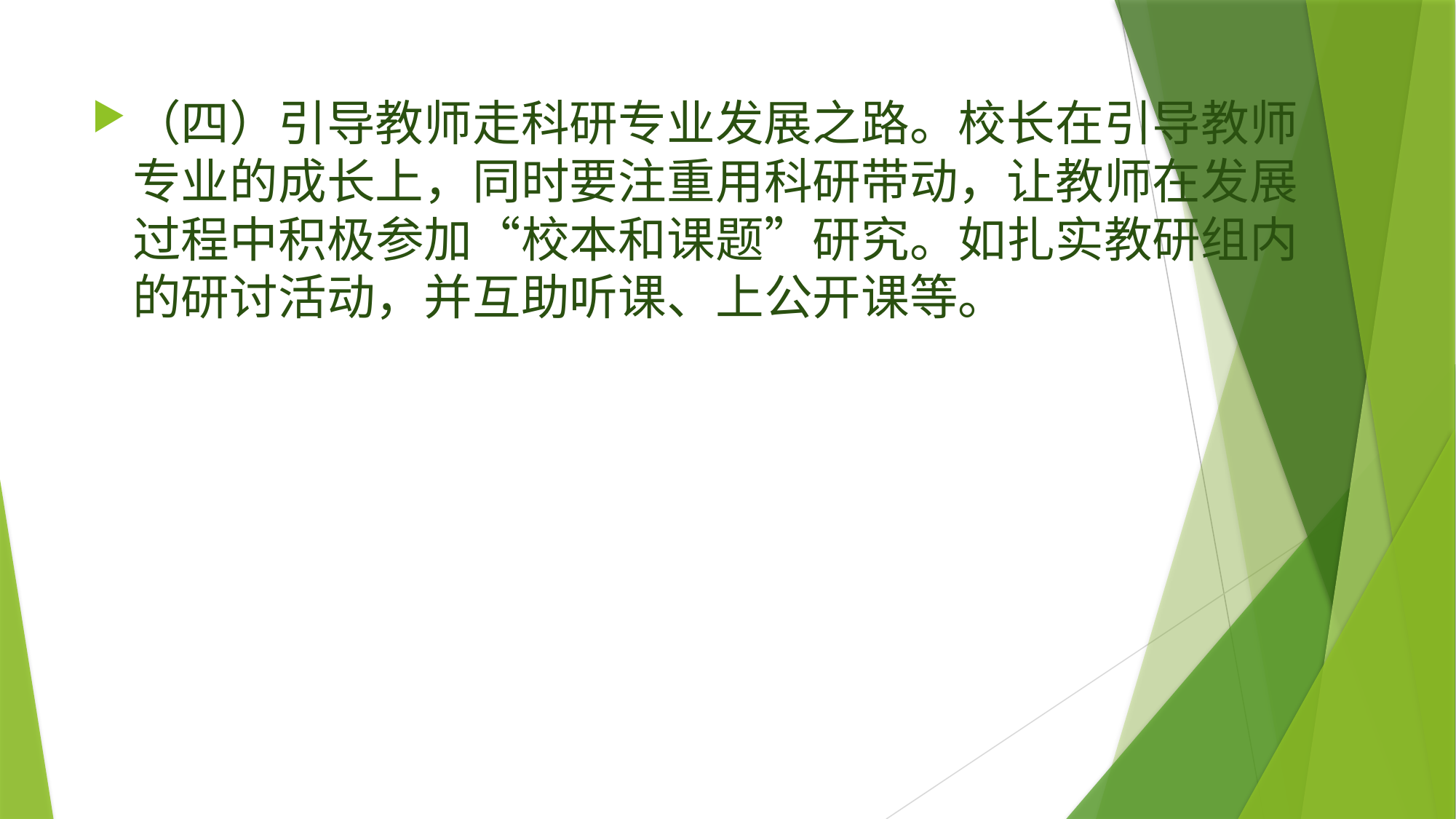

#
（四）引导教师走科研专业发展之路。校长在引导教师专业的成长上，同时要注重用科研带动，让教师在发展过程中积极参加“校本和课题”研究。如扎实教研组内的研讨活动，并互助听课、上公开课等。